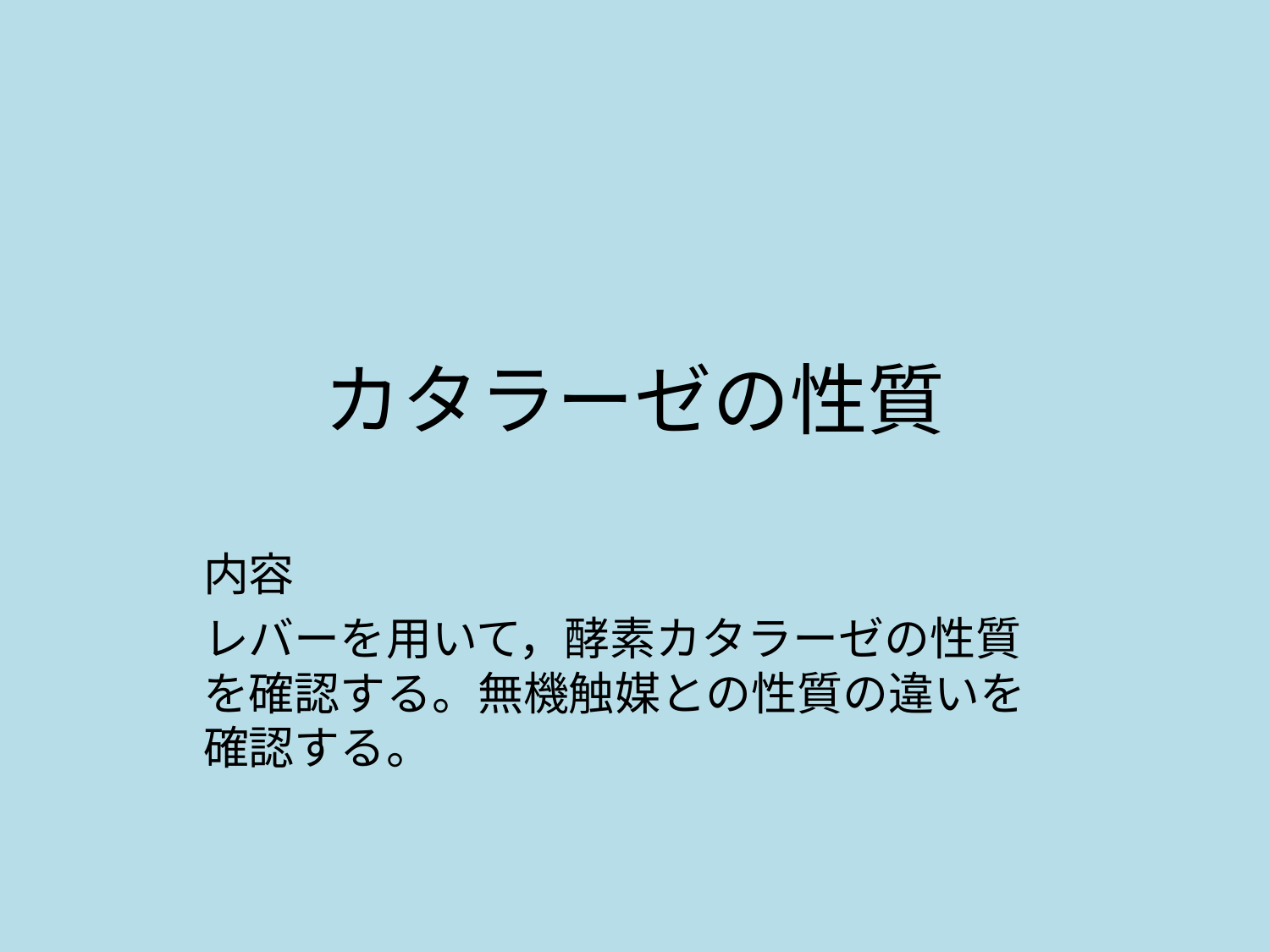

# カタラーゼの性質
内容
レバーを用いて，酵素カタラーゼの性質を確認する。無機触媒との性質の違いを確認する。